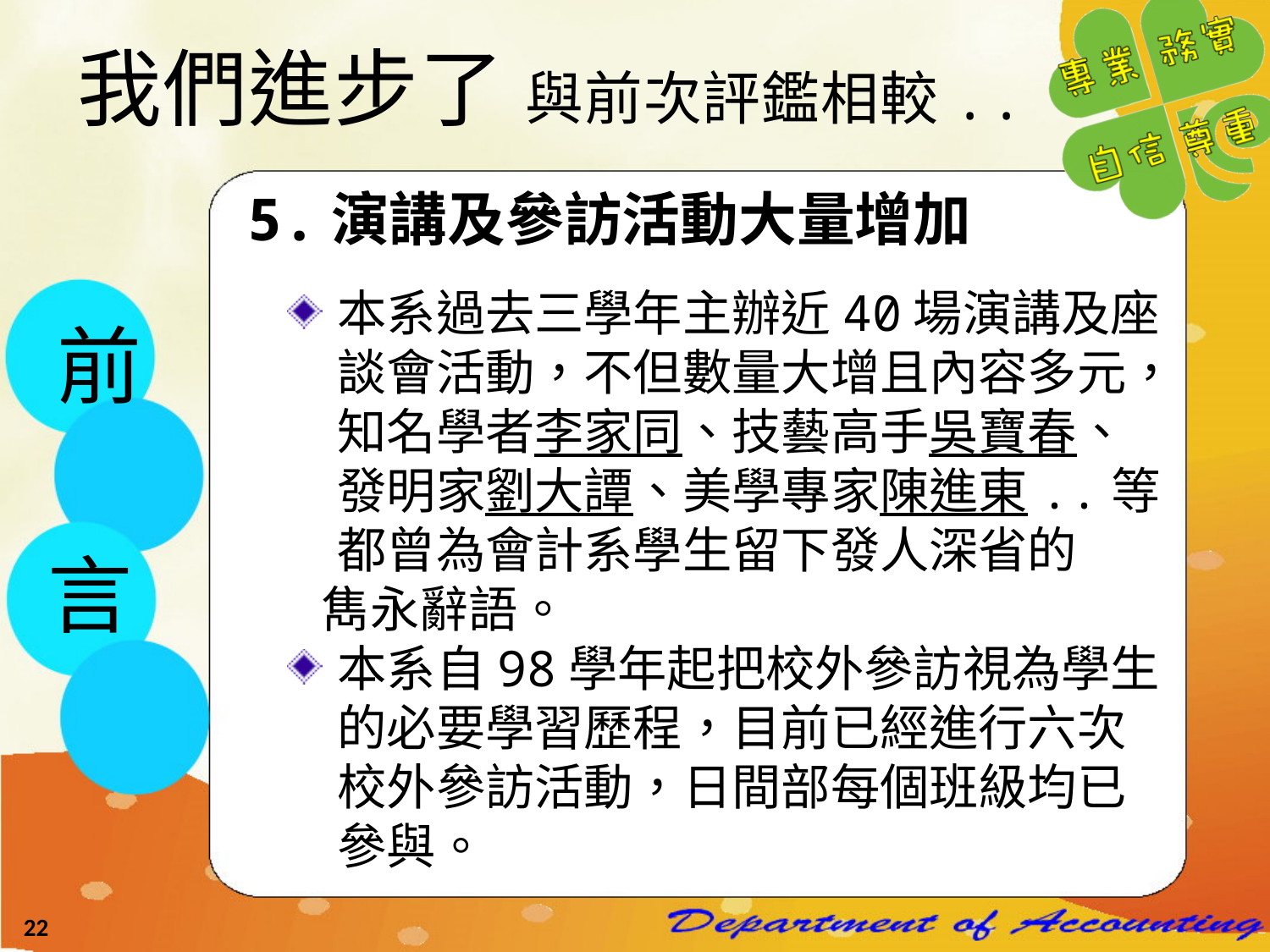

# 我們進步了 與前次評鑑相較..
5.演講及參訪活動大量增加

本系過去三學年主辦近40場演講及座談會活動，不但數量大增且內容多元，知名學者李家同、技藝高手吳寶春、發明家劉大譚、美學專家陳進東..等都曾為會計系學生留下發人深省的
  雋永辭語。
本系自98學年起把校外參訪視為學生的必要學習歷程，目前已經進行六次校外參訪活動，日間部每個班級均已參與。
前

言

22